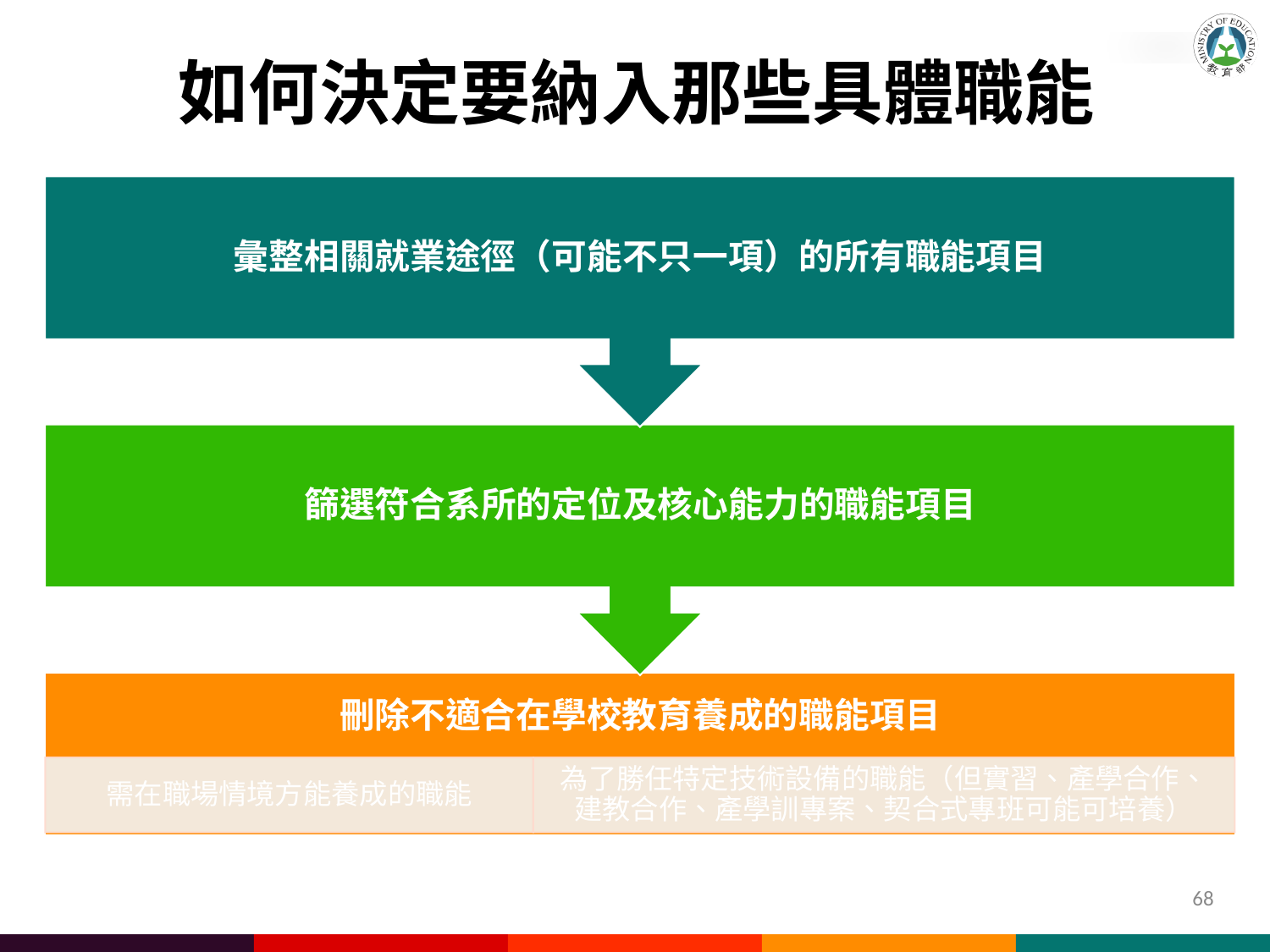

如何決定要納入那些具體職能
刪除不適合在學校教育養成的職能項目
需在職場情境方能養成的職能
為了勝任特定技術設備的職能（但實習、產學合作、建教合作、產學訓專案、契合式專班可能可培養）
篩選符合系所的定位及核心能力的職能項目
彙整相關就業途徑（可能不只一項）的所有職能項目